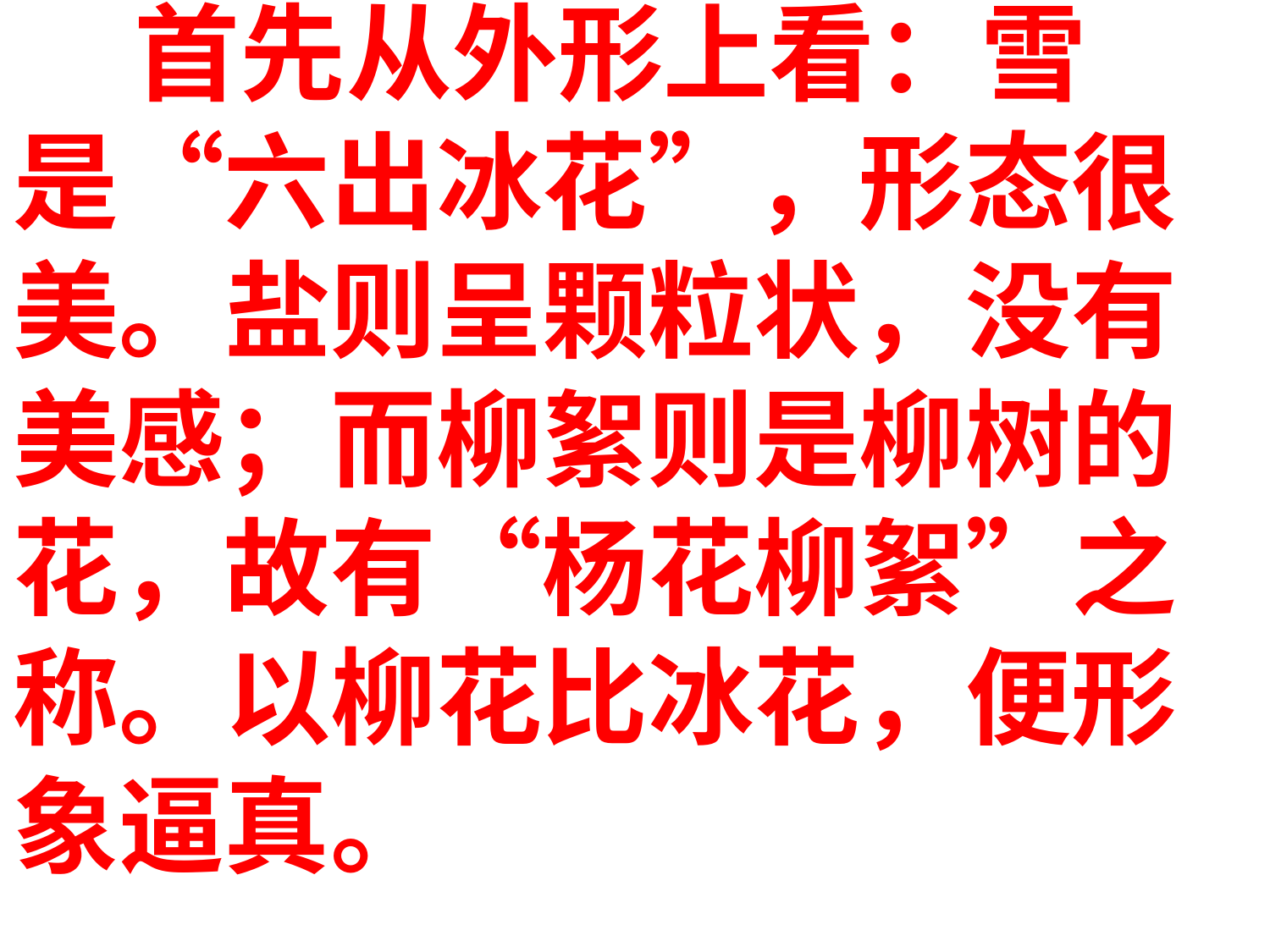

首先从外形上看：雪
是“六出冰花”，形态很
美。盐则呈颗粒状，没有
美感；而柳絮则是柳树的
花，故有“杨花柳絮”之
称。以柳花比冰花，便形
象逼真。